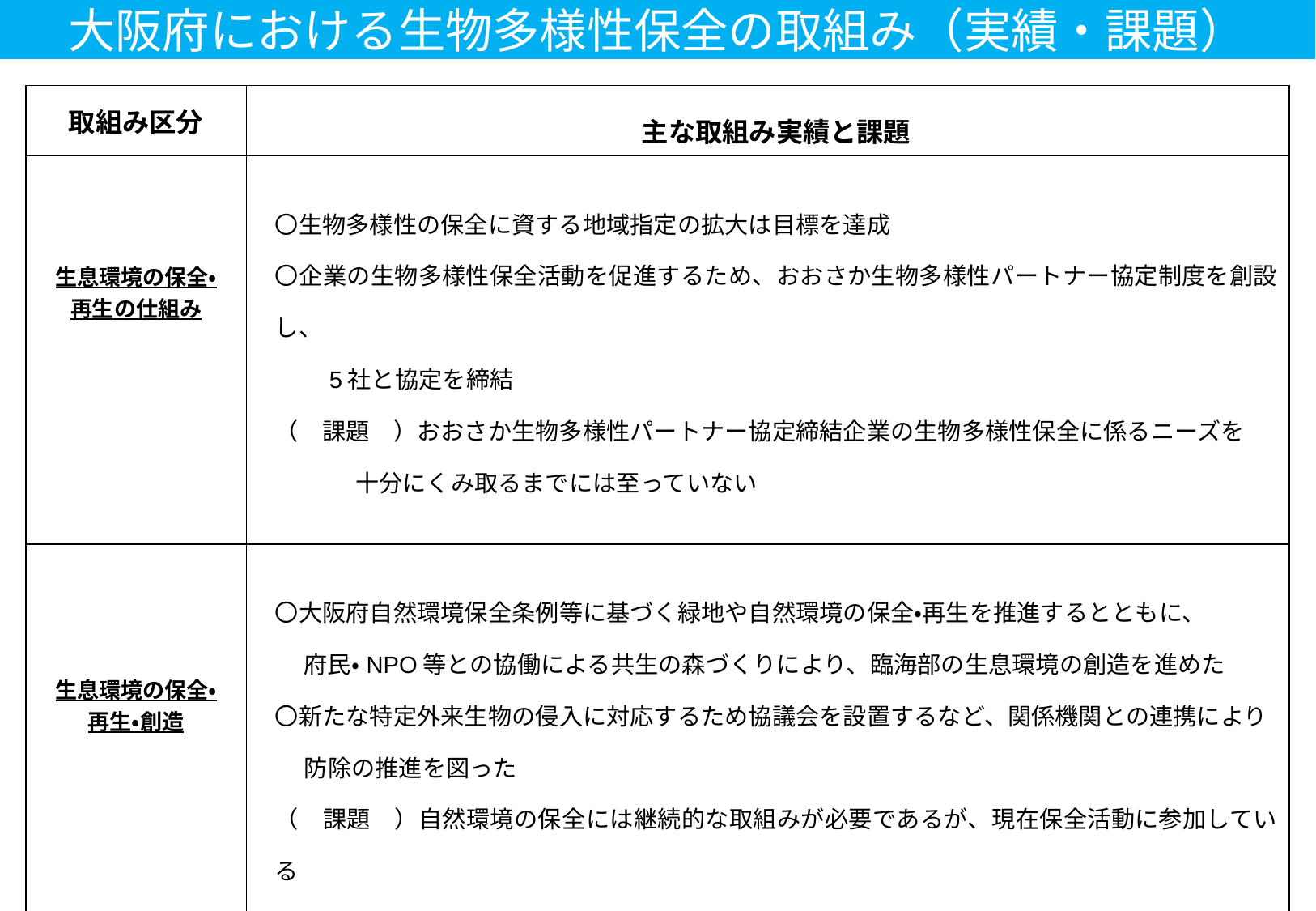

大阪府における生物多様性保全の取組み（実績・課題）
| 取組み区分 | 主な取組み実績と課題 |
| --- | --- |
| 生息環境の保全・ 再生の仕組み | 〇生物多様性の保全に資する地域指定の拡大は目標を達成 〇企業の生物多様性保全活動を促進するため、おおさか生物多様性パートナー協定制度を創設し、 　　5社と協定を締結 （　課題　）おおさか生物多様性パートナー協定締結企業の生物多様性保全に係るニーズを 十分にくみ取るまでには至っていない |
| 生息環境の保全・ 再生・創造 | 〇大阪府自然環境保全条例等に基づく緑地や自然環境の保全・再生を推進するとともに、 　 府民・NPO等との協働による共生の森づくりにより、臨海部の生息環境の創造を進めた 〇新たな特定外来生物の侵入に対応するため協議会を設置するなど、関係機関との連携により 　 防除の推進を図った （　課題　）自然環境の保全には継続的な取組みが必要であるが、現在保全活動に参加している ボランティアの後継者不足により、活動の持続性が保てない懸念がある （　課題　）生息環境への適応能力や繁殖率が高い特定外来生物を根絶できていない |
16